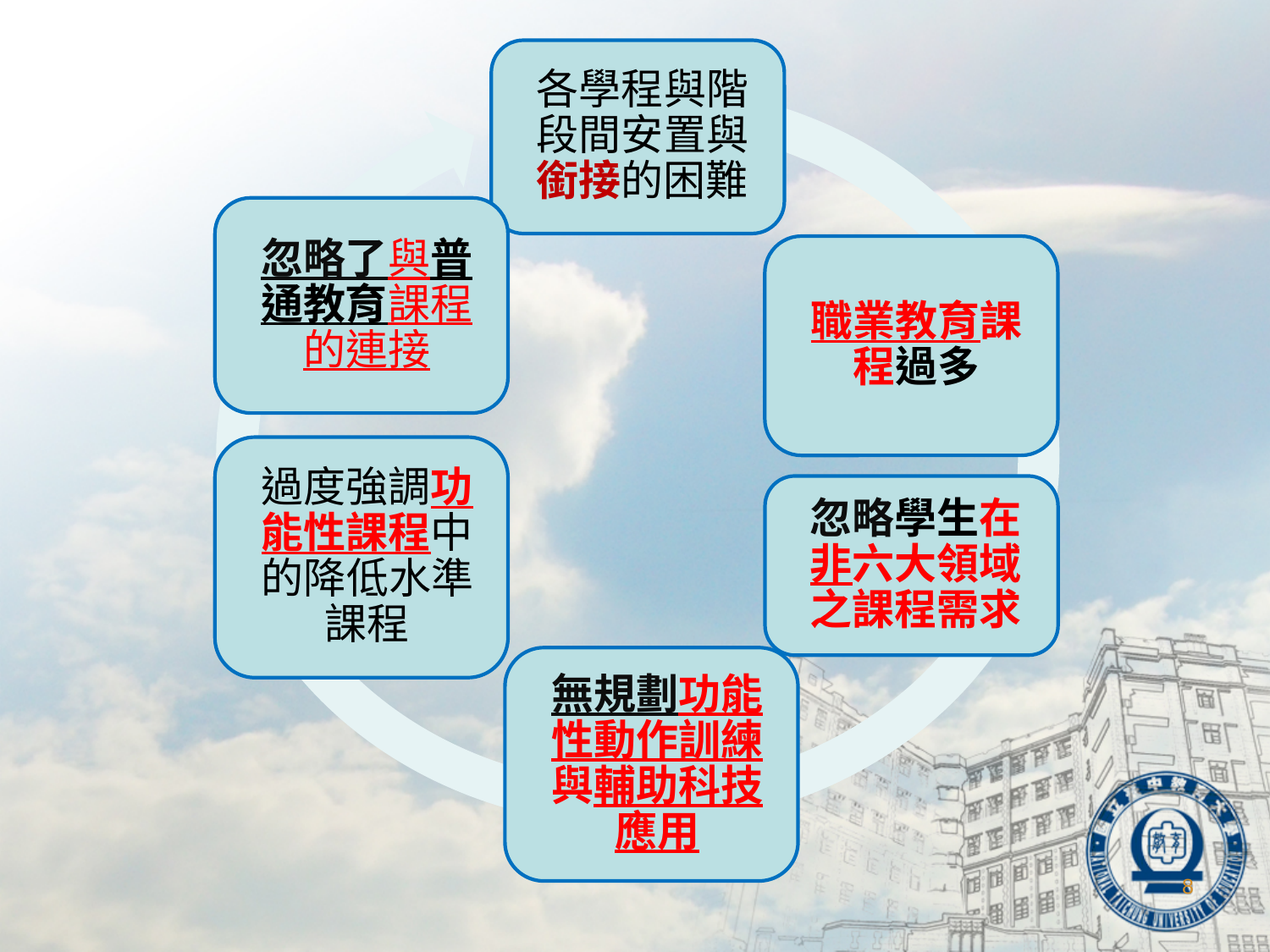

各學程與階段間安置與銜接的困難
職業教育課程過多
忽略學生在非六大領域之課程需求
無規劃功能性動作訓練與輔助科技應用
過度強調功能性課程中的降低水準課程
忽略了與普通教育課程的連接
8